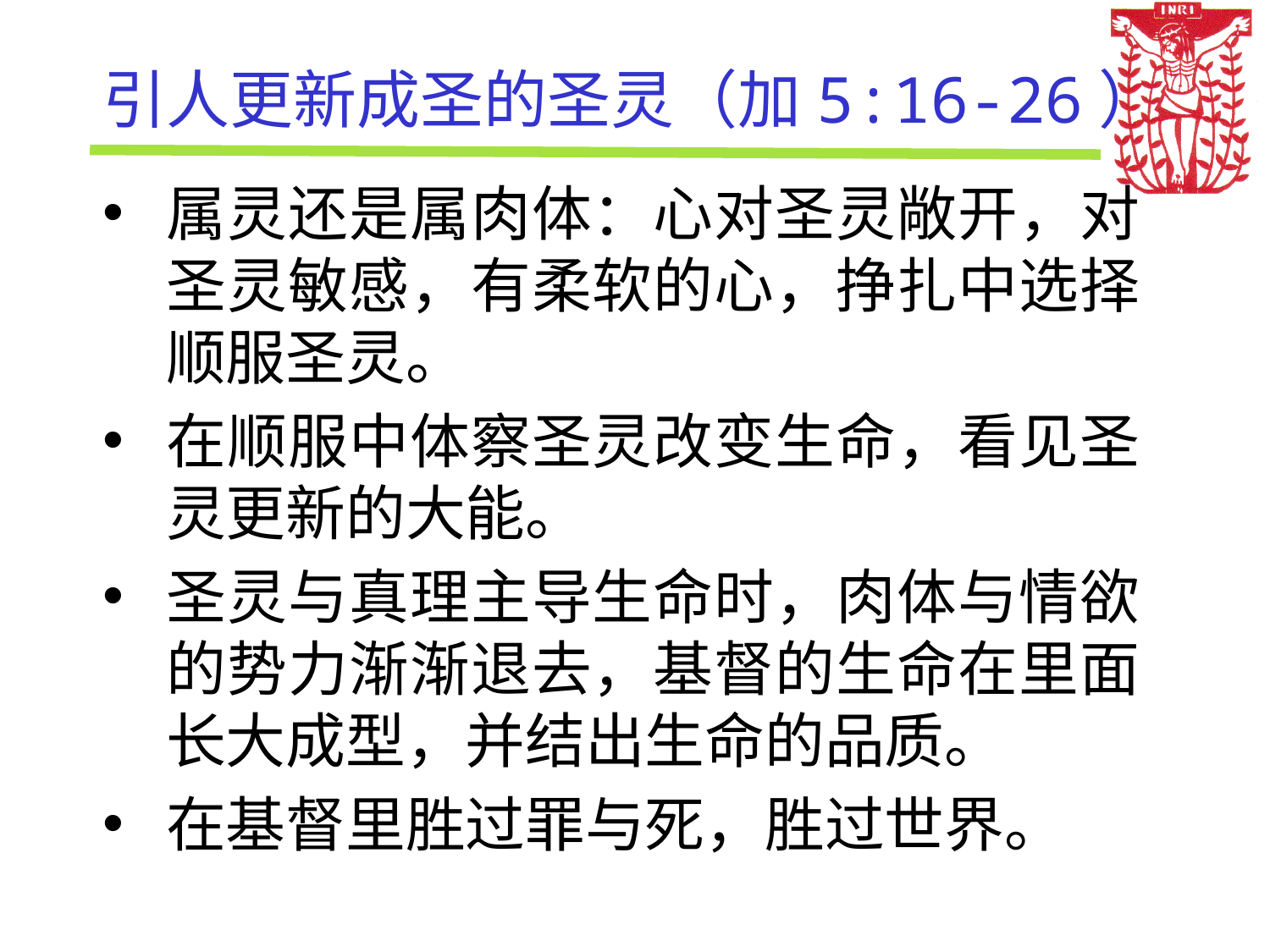

# 引人更新成圣的圣灵（加5:16-26）
属灵还是属肉体：心对圣灵敞开，对圣灵敏感，有柔软的心，挣扎中选择顺服圣灵。
在顺服中体察圣灵改变生命，看见圣灵更新的大能。
圣灵与真理主导生命时，肉体与情欲的势力渐渐退去，基督的生命在里面长大成型，并结出生命的品质。
在基督里胜过罪与死，胜过世界。